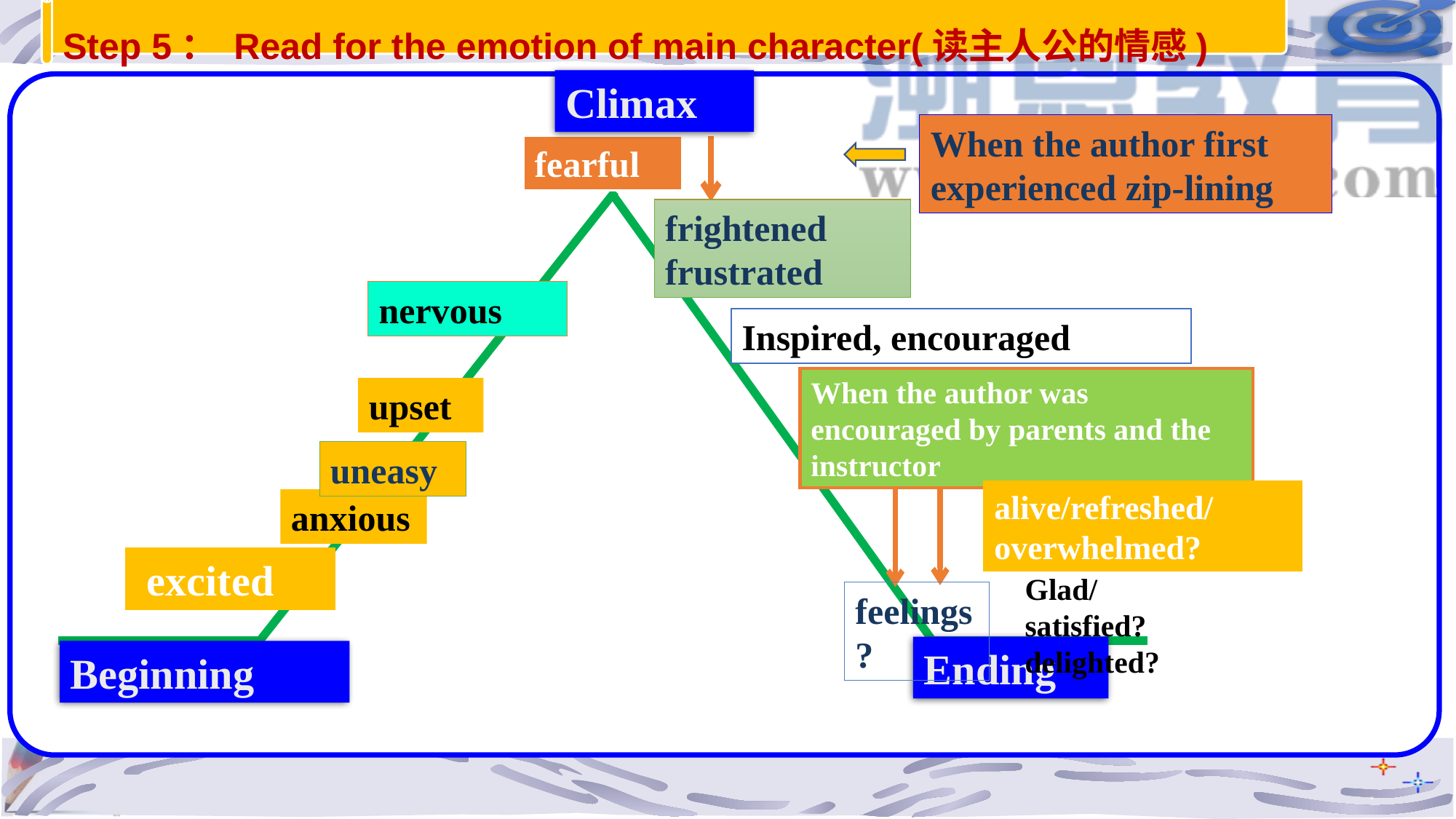

Step 5： Read for the emotion of main character(读主人公的情感)
Climax
When the author first experienced zip-lining

fearful
frightened
frustrated
nervous
Inspired, encouraged
When the author was encouraged by parents and the instructor
upset
uneasy
anxious
alive/refreshed/overwhelmed?
 excited
Glad/satisfied?
delighted?
feelings?
Ending
Beginning
…